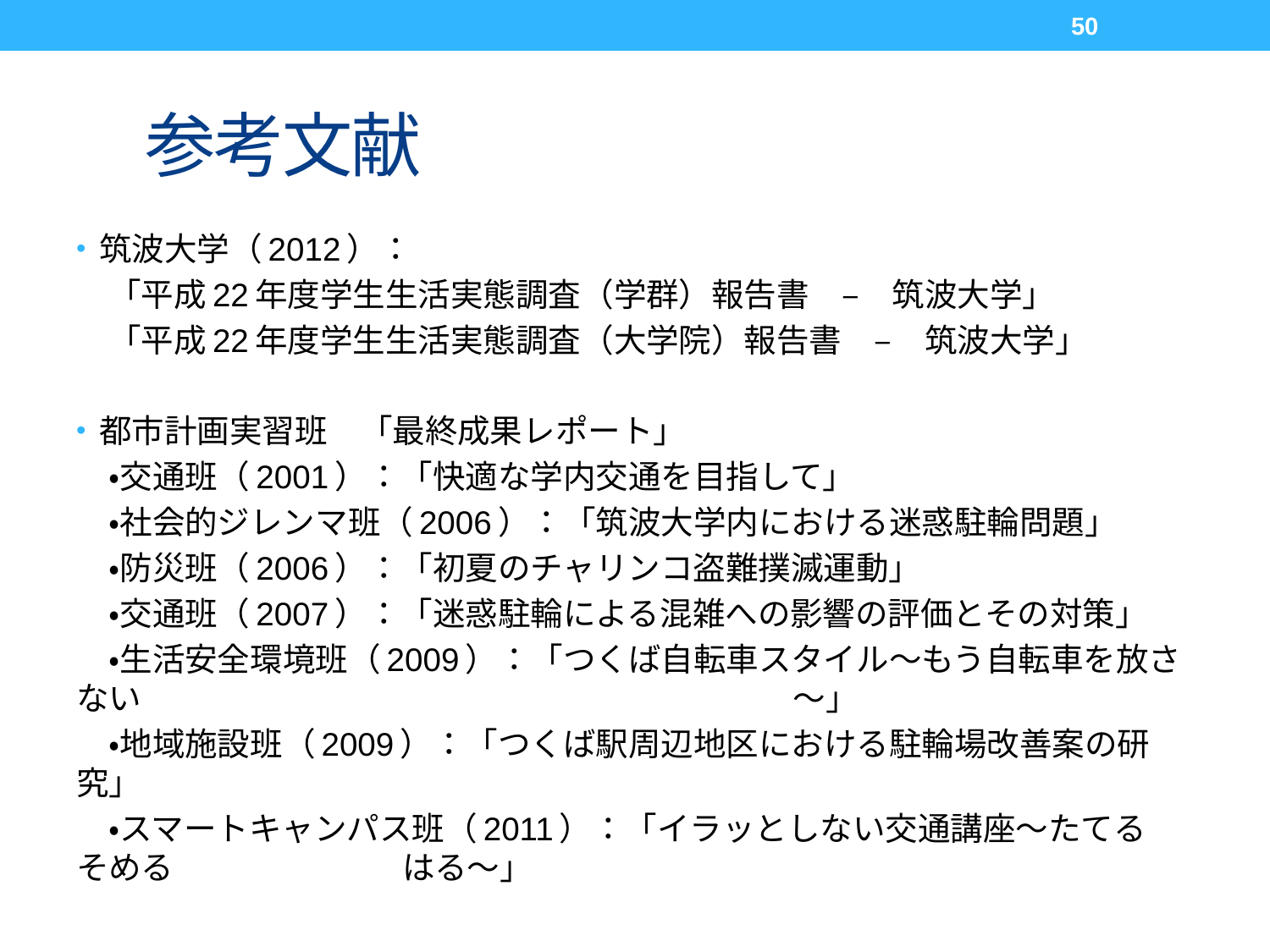

50
# 参考文献
筑波大学（2012）：
　「平成22年度学生生活実態調査（学群）報告書　–　筑波大学」
　「平成22年度学生生活実態調査（大学院）報告書　–　筑波大学」

都市計画実習班　「最終成果レポート」
　・交通班（2001）：「快適な学内交通を目指して」
　・社会的ジレンマ班（2006）：「筑波大学内における迷惑駐輪問題」
　・防災班（2006）：「初夏のチャリンコ盗難撲滅運動」
　・交通班（2007）：「迷惑駐輪による混雑への影響の評価とその対策」
　・生活安全環境班（2009）：「つくば自転車スタイル～もう自転車を放さない　　　　　　　　　　　　　　　　　　　　～」
　・地域施設班（2009）：「つくば駅周辺地区における駐輪場改善案の研究」
　・スマートキャンパス班（2011）：「イラッとしない交通講座～たてる　そめる　　　　　　　はる～」